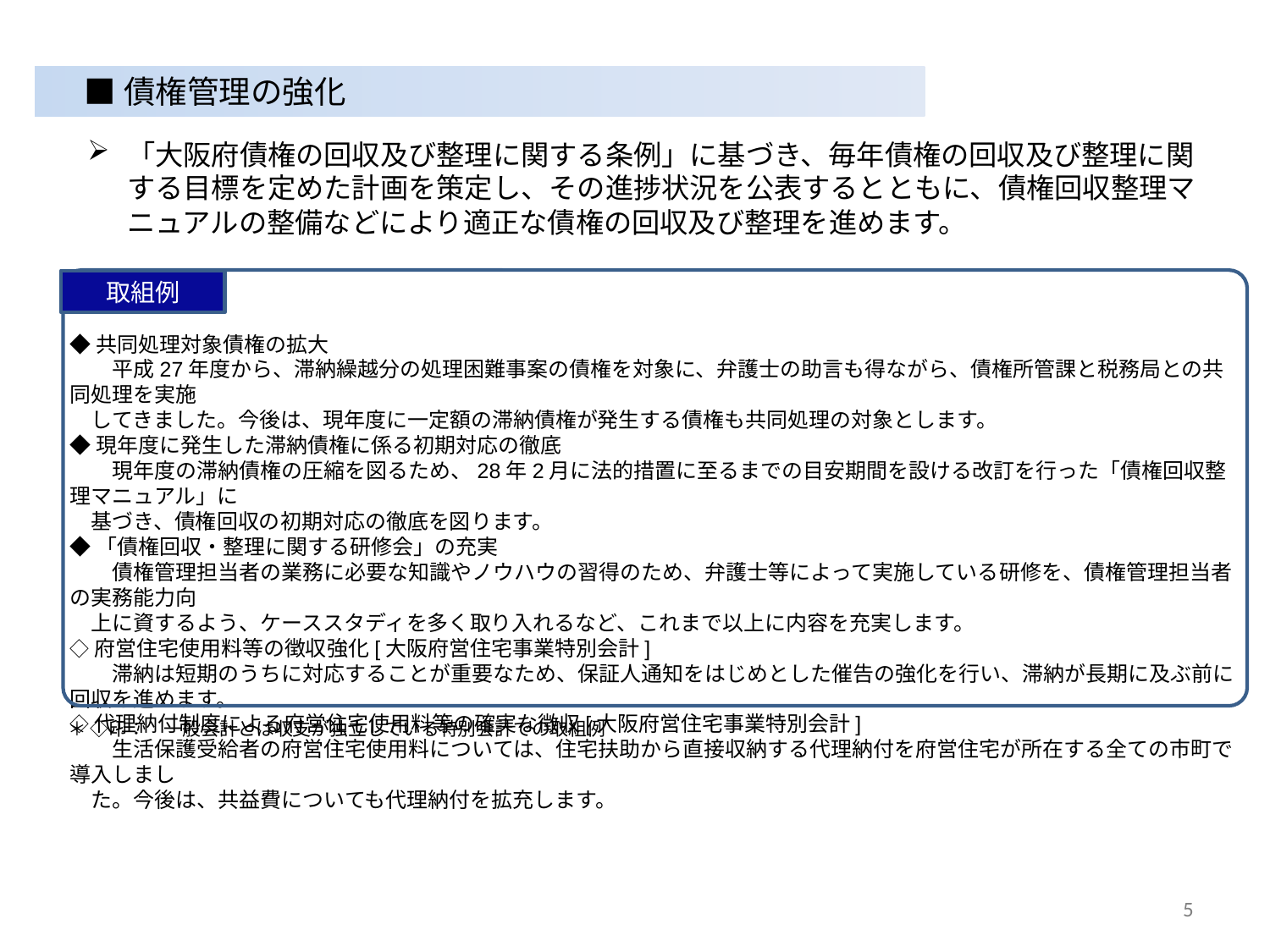

■債権管理の強化
「大阪府債権の回収及び整理に関する条例」に基づき、毎年債権の回収及び整理に関する目標を定めた計画を策定し、その進捗状況を公表するとともに、債権回収整理マニュアルの整備などにより適正な債権の回収及び整理を進めます。
取組例

◆共同処理対象債権の拡大
　　平成27年度から、滞納繰越分の処理困難事案の債権を対象に、弁護士の助言も得ながら、債権所管課と税務局との共同処理を実施
　してきました。今後は、現年度に一定額の滞納債権が発生する債権も共同処理の対象とします。
◆現年度に発生した滞納債権に係る初期対応の徹底
　　現年度の滞納債権の圧縮を図るため、28年2月に法的措置に至るまでの目安期間を設ける改訂を行った「債権回収整理マニュアル」に
　基づき、債権回収の初期対応の徹底を図ります。
◆「債権回収・整理に関する研修会」の充実
　　債権管理担当者の業務に必要な知識やノウハウの習得のため、弁護士等によって実施している研修を、債権管理担当者の実務能力向
　上に資するよう、ケーススタディを多く取り入れるなど、これまで以上に内容を充実します。
◇府営住宅使用料等の徴収強化[大阪府営住宅事業特別会計]
　　滞納は短期のうちに対応することが重要なため、保証人通知をはじめとした催告の強化を行い、滞納が長期に及ぶ前に回収を進めます。
◇代理納付制度による府営住宅使用料等の確実な徴収[大阪府営住宅事業特別会計]
　　生活保護受給者の府営住宅使用料については、住宅扶助から直接収納する代理納付を府営住宅が所在する全ての市町で導入しまし
　た。今後は、共益費についても代理納付を拡充します。
＊ ◇印：　一般会計とは収支が独立している特別会計での取組例
5